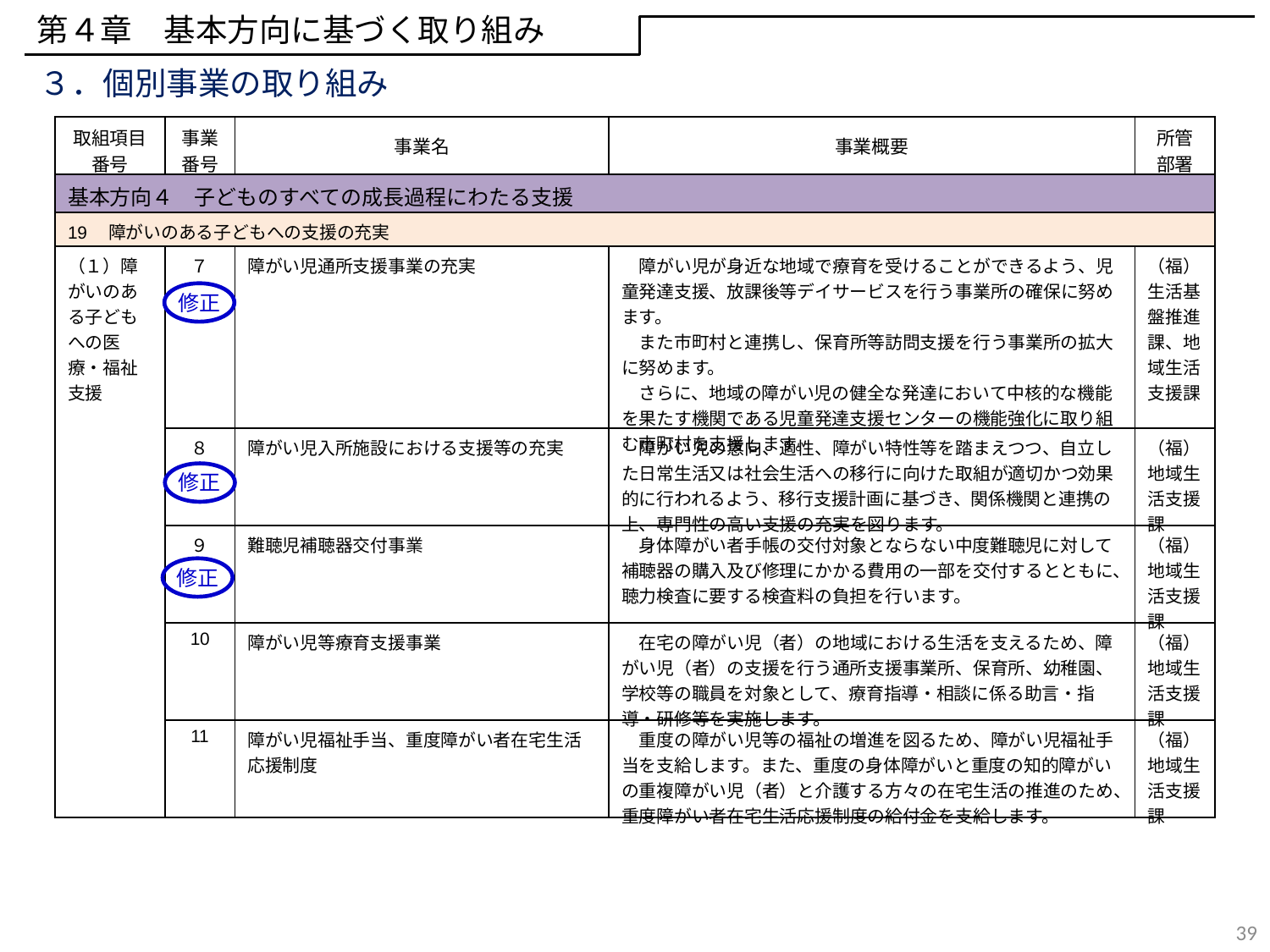

第４章　基本方向に基づく取り組み
３．個別事業の取り組み
| 取組項目 番号 | 事業 番号 | 事業名 | 事業概要 | 所管 部署 |
| --- | --- | --- | --- | --- |
| 基本方向４　子どものすべての成長過程にわたる支援 |  |  |  |  |
| 19　障がいのある子どもへの支援の充実 |  |  |  |  |
| （１）障がいのある子どもへの医療・福祉支援 | ７ | 障がい児通所支援事業の充実 | 障がい児が身近な地域で療育を受けることができるよう、児童発達支援、放課後等デイサービスを行う事業所の確保に努めます。 　また市町村と連携し、保育所等訪問支援を行う事業所の拡大に努めます。 　さらに、地域の障がい児の健全な発達において中核的な機能を果たす機関である児童発達支援センターの機能強化に取り組む市町村を支援します。 | （福）生活基盤推進課、地域生活支援課 |
|  | ８ | 障がい児入所施設における支援等の充実 | 障がい児の意向、適性、障がい特性等を踏まえつつ、自立した日常生活又は社会生活への移行に向けた取組が適切かつ効果的に行われるよう、移行支援計画に基づき、関係機関と連携の上、専門性の高い支援の充実を図ります。 | （福）地域生活支援課 |
|  | ９ | 難聴児補聴器交付事業 | 身体障がい者手帳の交付対象とならない中度難聴児に対して補聴器の購入及び修理にかかる費用の一部を交付するとともに、聴力検査に要する検査料の負担を行います。 | （福）地域生活支援課 |
|  | 10 | 障がい児等療育支援事業 | 在宅の障がい児（者）の地域における生活を支えるため、障がい児（者）の支援を行う通所支援事業所、保育所、幼稚園、学校等の職員を対象として、療育指導・相談に係る助言・指導・研修等を実施します。 | （福）地域生活支援課 |
|  | 11 | 障がい児福祉手当、重度障がい者在宅生活応援制度 | 重度の障がい児等の福祉の増進を図るため、障がい児福祉手当を支給します。また、重度の身体障がいと重度の知的障がいの重複障がい児（者）と介護する方々の在宅生活の推進のため、重度障がい者在宅生活応援制度の給付金を支給します。 | （福）地域生活支援課 |

修正

修正

修正
39